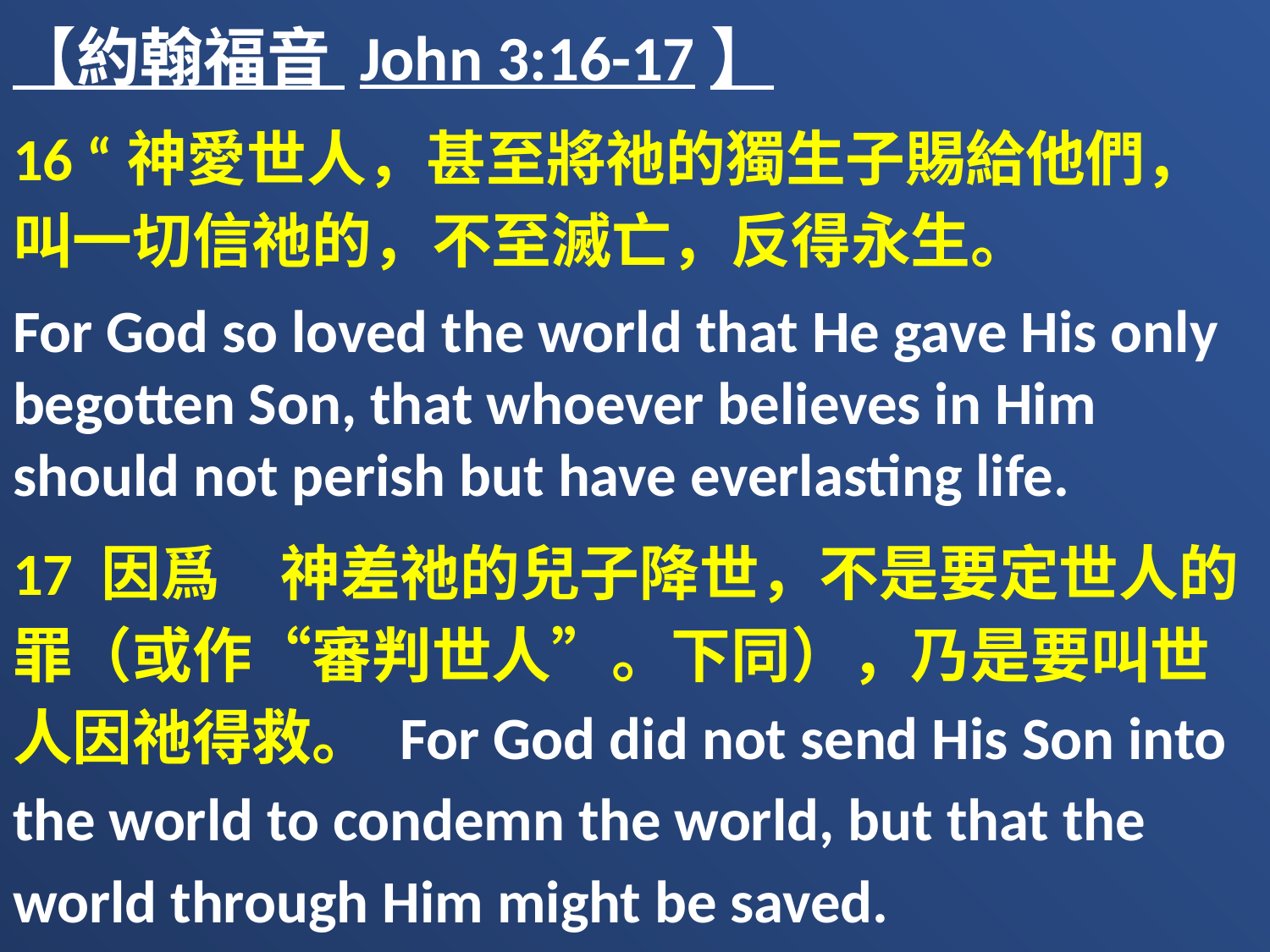

【約翰福音 John 3:16-17】
16 “神愛世人，甚至將祂的獨生子賜給他們，叫一切信祂的，不至滅亡，反得永生。
For God so loved the world that He gave His only begotten Son, that whoever believes in Him should not perish but have everlasting life.
17 因爲　神差祂的兒子降世，不是要定世人的罪（或作“審判世人”。下同），乃是要叫世人因祂得救。 For God did not send His Son into the world to condemn the world, but that the world through Him might be saved.